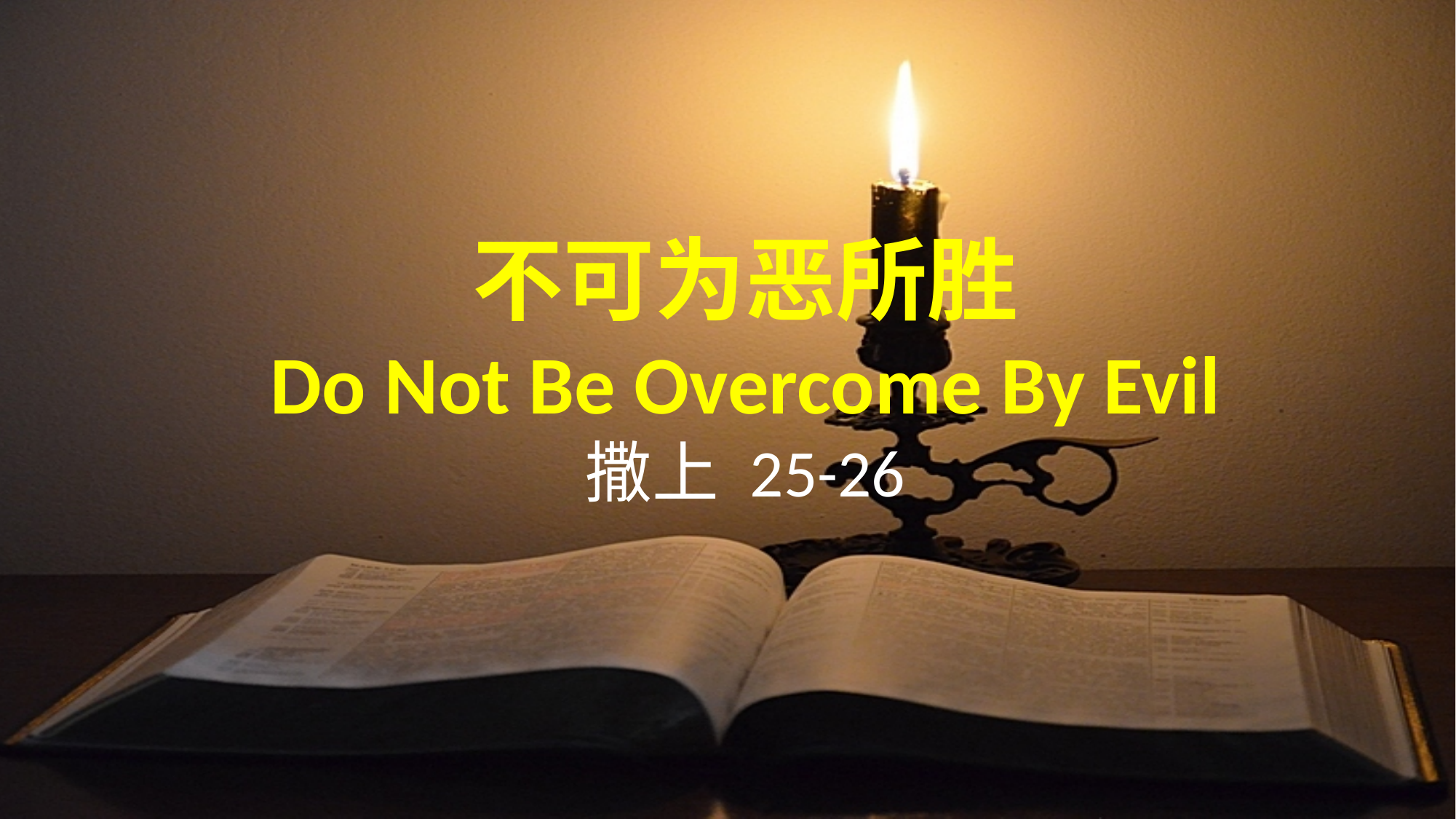

不可为恶所胜
Do Not Be Overcome By Evil
撒上 25-26